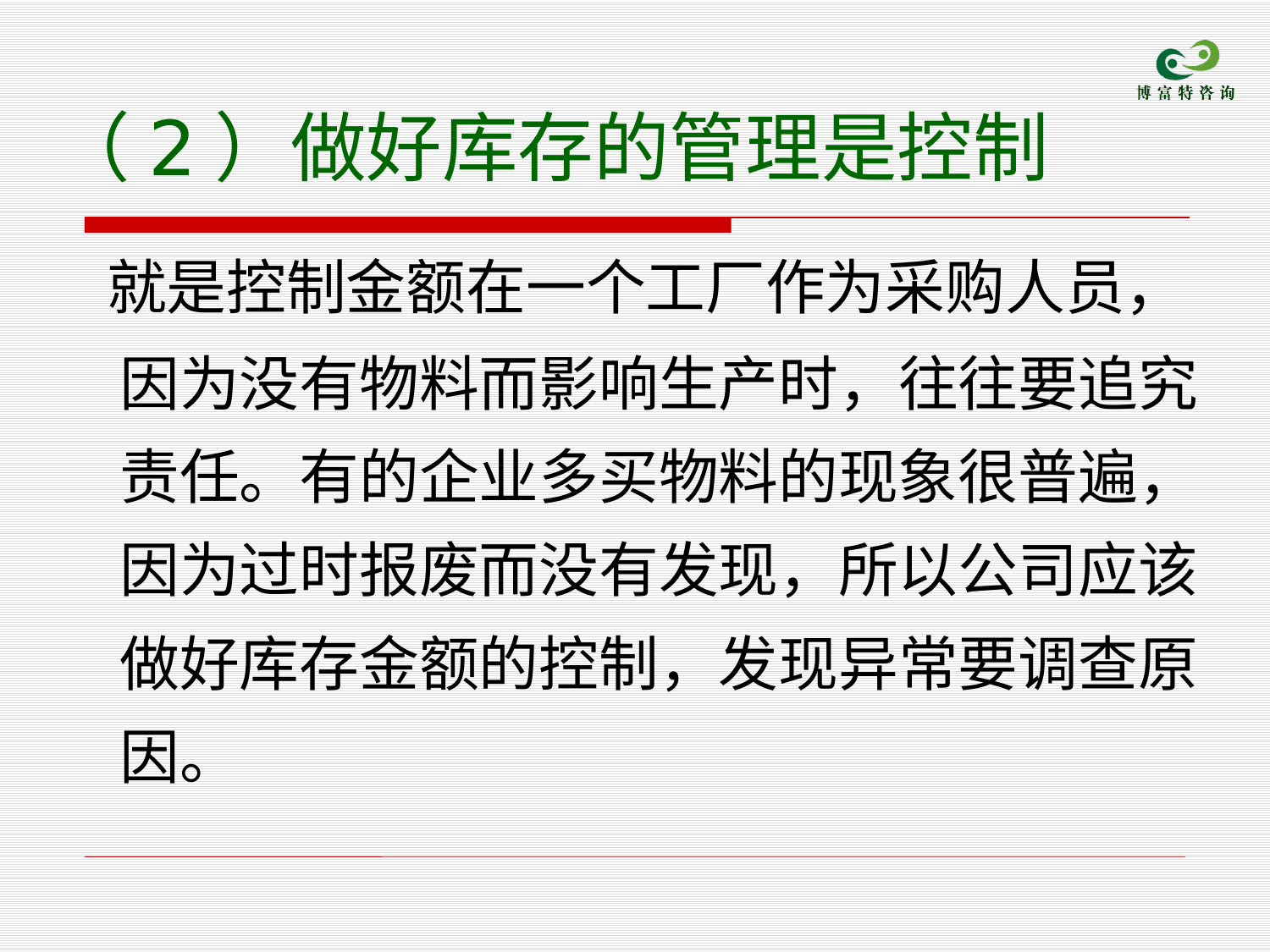

（2）做好库存的管理是控制
  就是控制金额在一个工厂作为采购人员，因为没有物料而影响生产时，往往要追究责任。有的企业多买物料的现象很普遍，因为过时报废而没有发现，所以公司应该做好库存金额的控制，发现异常要调查原因。
726